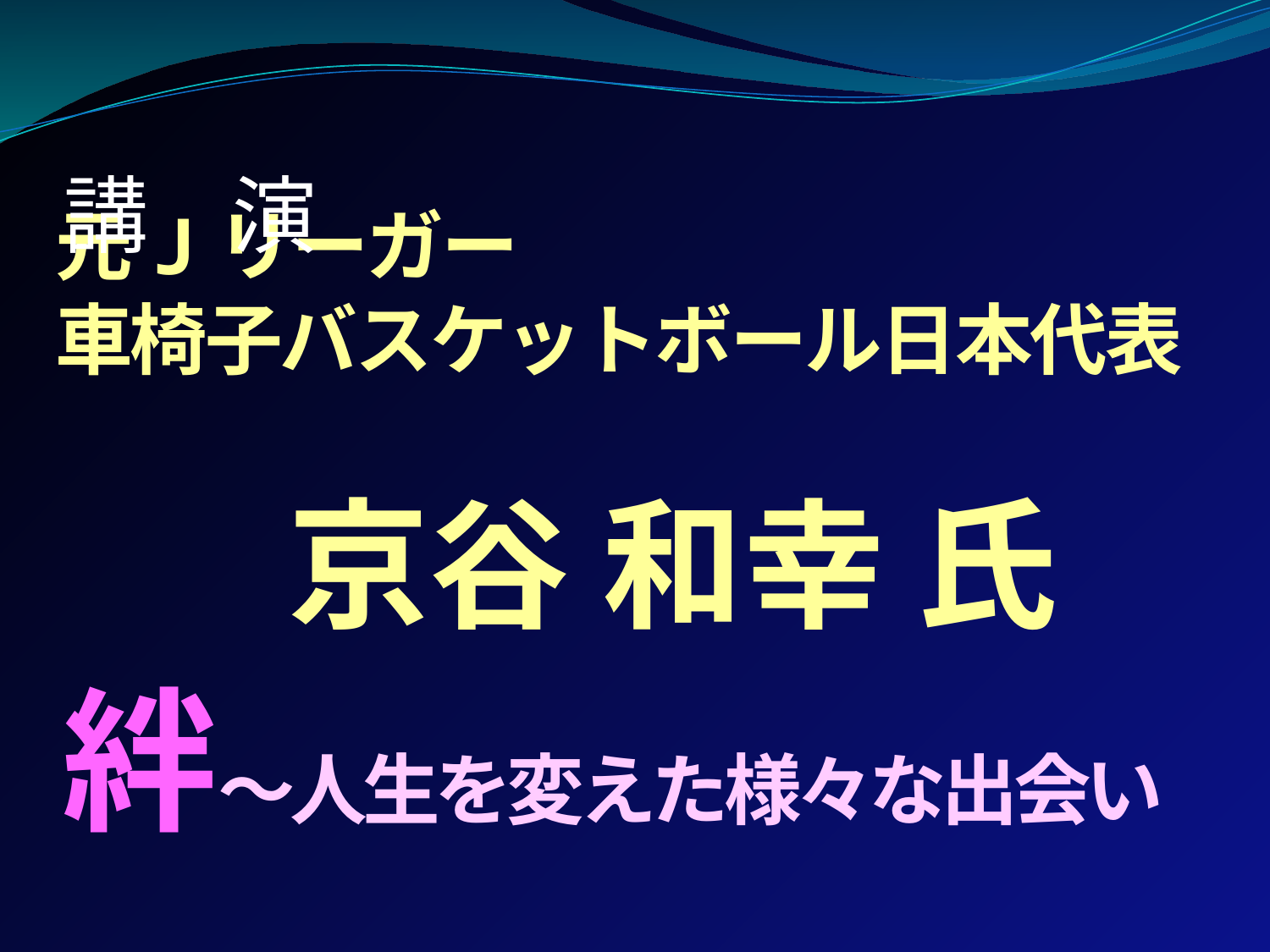

講　演

# 元Jリーガー　 車椅子バスケットボール日本代表　　 　　　京谷 和幸 氏
絆～人生を変えた様々な出会い